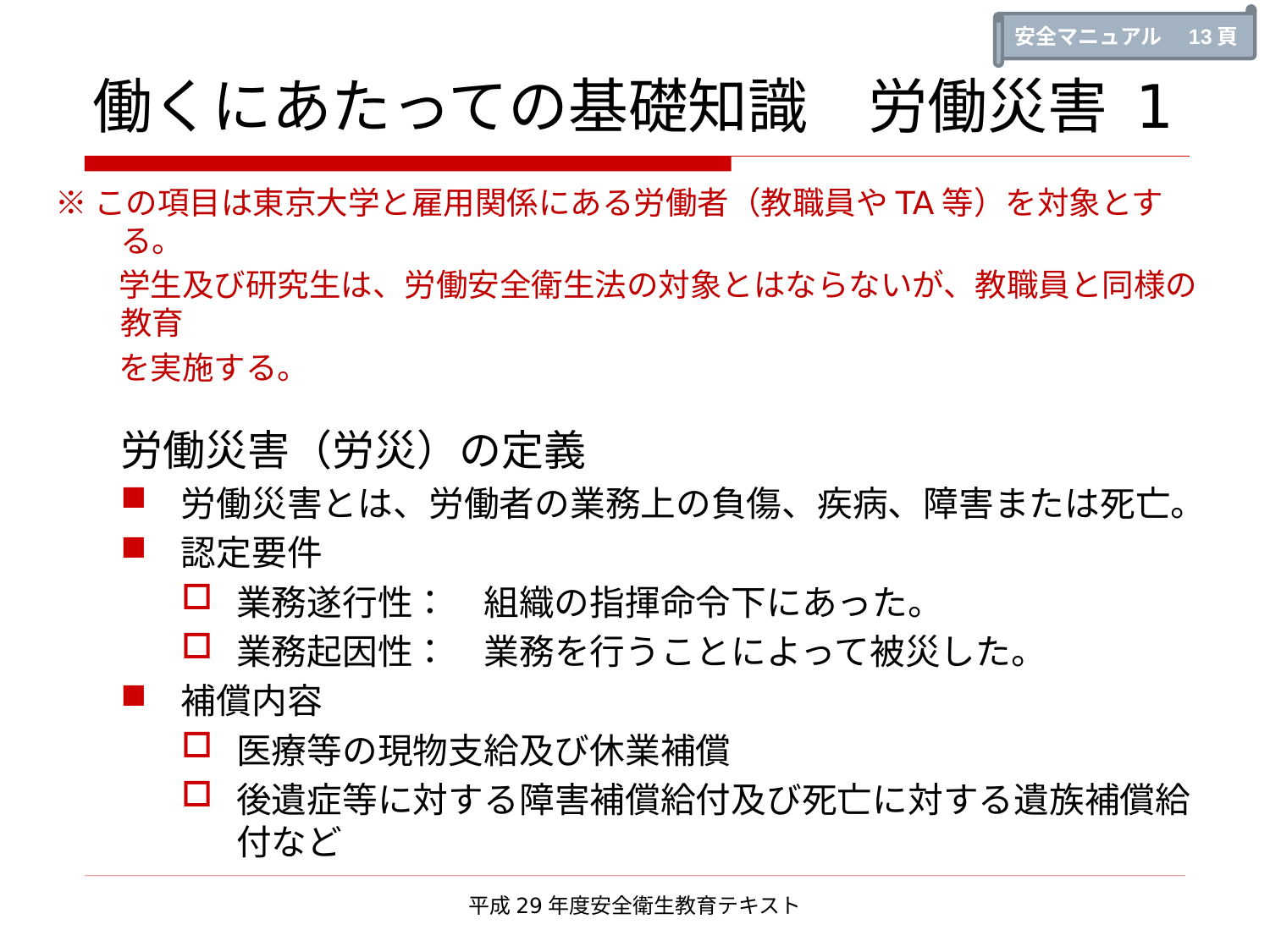

安全マニュアル　13頁
# 働くにあたっての基礎知識　労働災害 1
※この項目は東京大学と雇用関係にある労働者（教職員やTA等）を対象とする。
　　学生及び研究生は、労働安全衛生法の対象とはならないが、教職員と同様の教育
　　を実施する。

	労働災害（労災）の定義
労働災害とは、労働者の業務上の負傷、疾病、障害または死亡。
認定要件
業務遂行性：　組織の指揮命令下にあった。
業務起因性：　業務を行うことによって被災した。
補償内容
医療等の現物支給及び休業補償
後遺症等に対する障害補償給付及び死亡に対する遺族補償給付など
平成29年度安全衛生教育テキスト